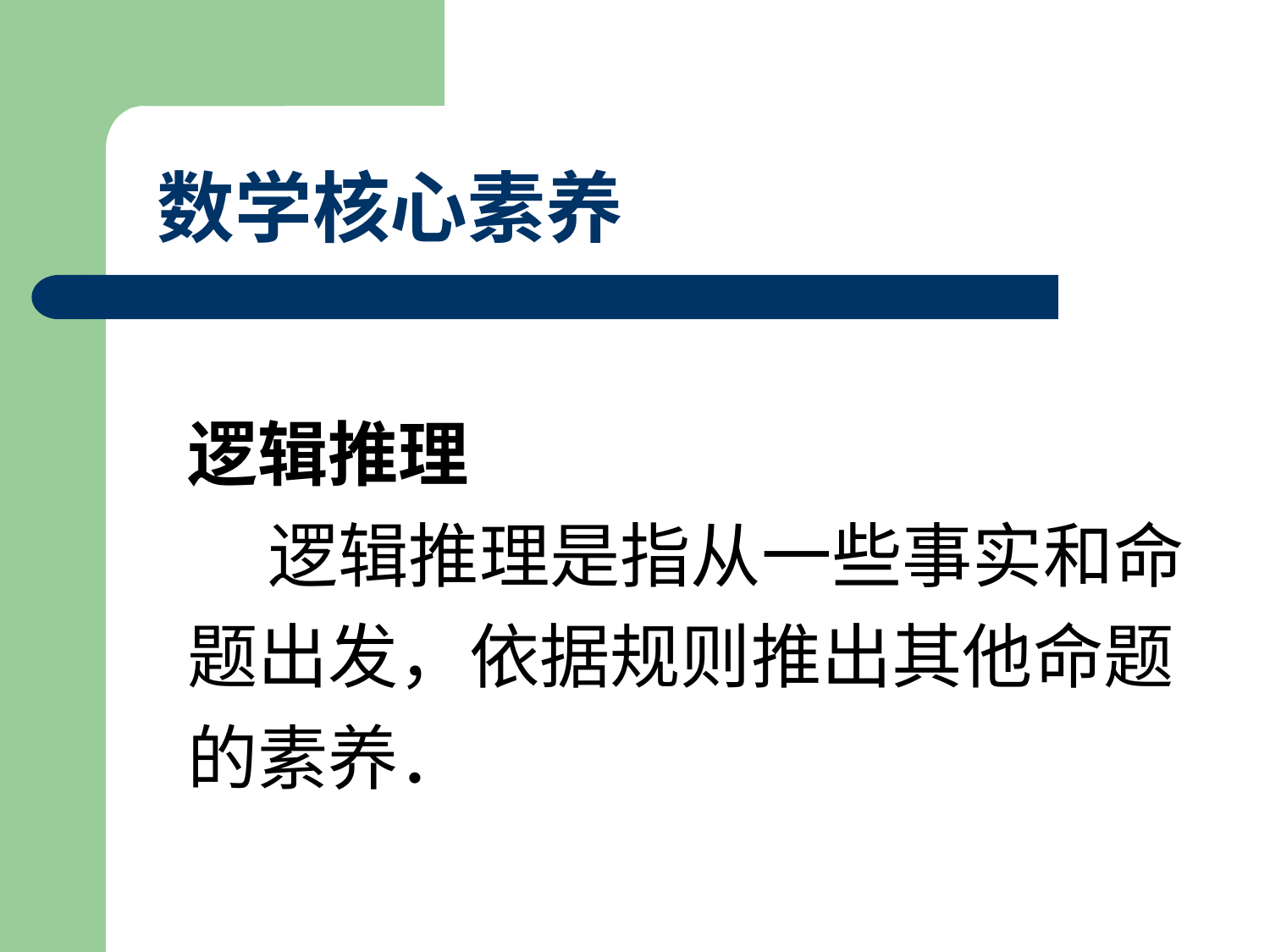

数学核心素养
逻辑推理
    逻辑推理是指从一些事实和命题出发，依据规则推出其他命题的素养．